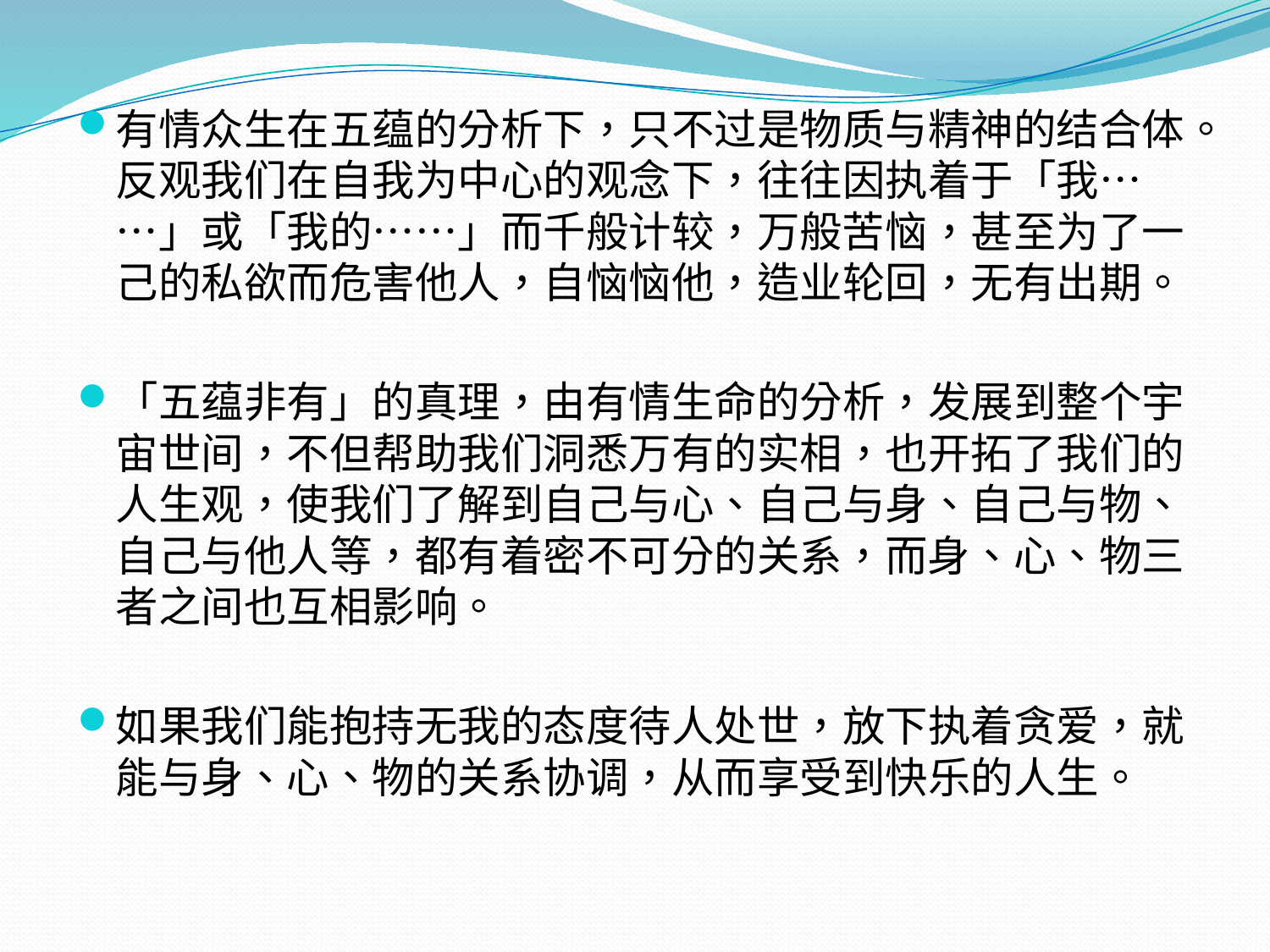

有情众生在五蕴的分析下，只不过是物质与精神的结合体。反观我们在自我为中心的观念下，往往因执着于「我……」或「我的……」而千般计较，万般苦恼，甚至为了一己的私欲而危害他人，自恼恼他，造业轮回，无有出期。

「五蕴非有」的真理，由有情生命的分析，发展到整个宇宙世间，不但帮助我们洞悉万有的实相，也开拓了我们的人生观，使我们了解到自己与心、自己与身、自己与物、自己与他人等，都有着密不可分的关系，而身、心、物三者之间也互相影响。

如果我们能抱持无我的态度待人处世，放下执着贪爱，就能与身、心、物的关系协调，从而享受到快乐的人生。